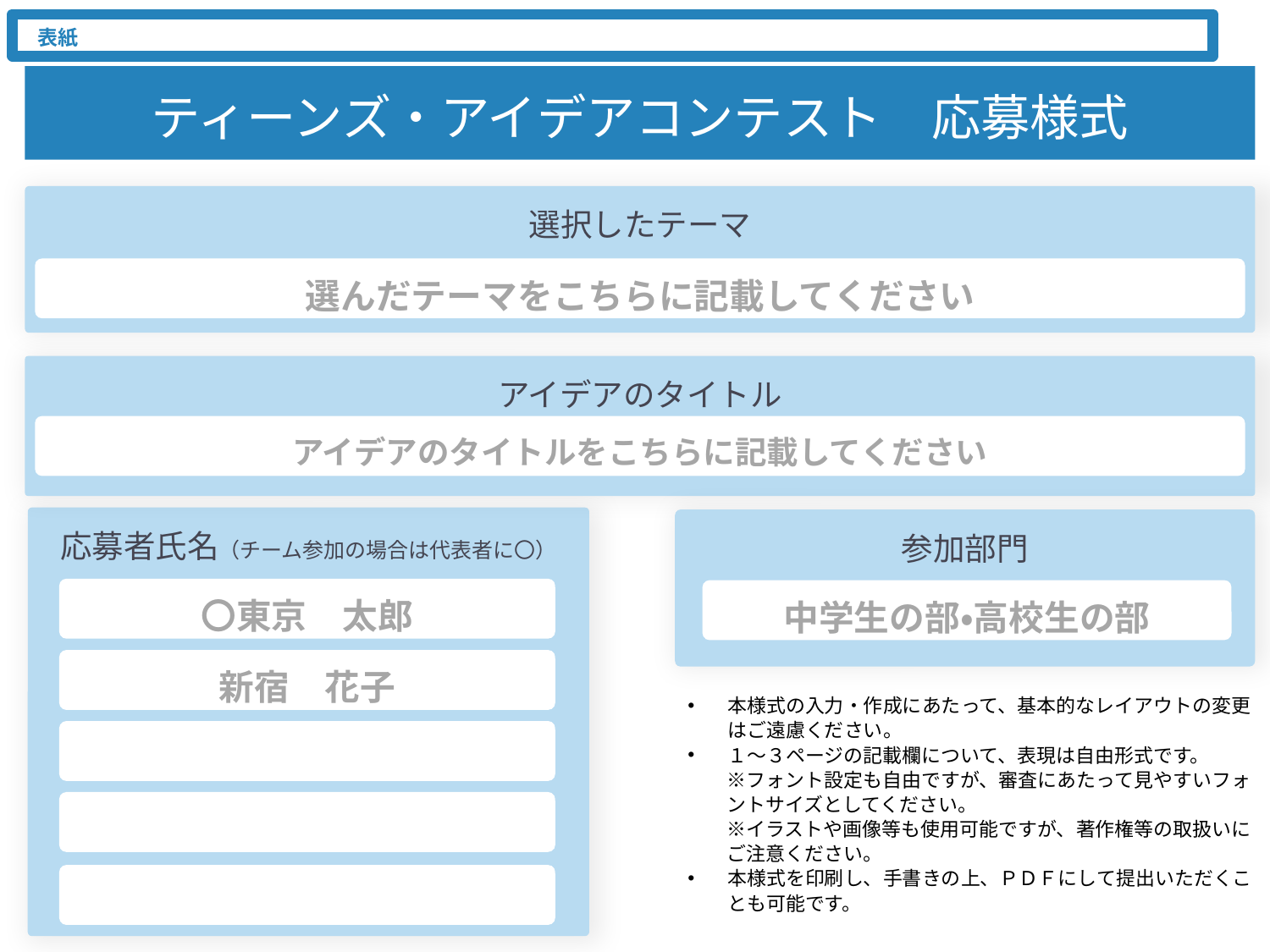

# 表紙
ティーンズ・アイデアコンテスト　応募様式
選択したテーマ
選んだテーマをこちらに記載してください
アイデアのタイトル
アイデアのタイトルをこちらに記載してください
応募者氏名（チーム参加の場合は代表者に〇）
参加部門
〇東京　太郎
中学生の部・高校生の部
新宿　花子
本様式の入力・作成にあたって、基本的なレイアウトの変更はご遠慮ください。
１～３ページの記載欄について、表現は自由形式です。
　　※フォント設定も自由ですが、審査にあたって見やすいフォ
　　ントサイズとしてください。
　　※イラストや画像等も使用可能ですが、著作権等の取扱いに
　　ご注意ください。
本様式を印刷し、手書きの上、ＰＤＦにして提出いただくことも可能です。